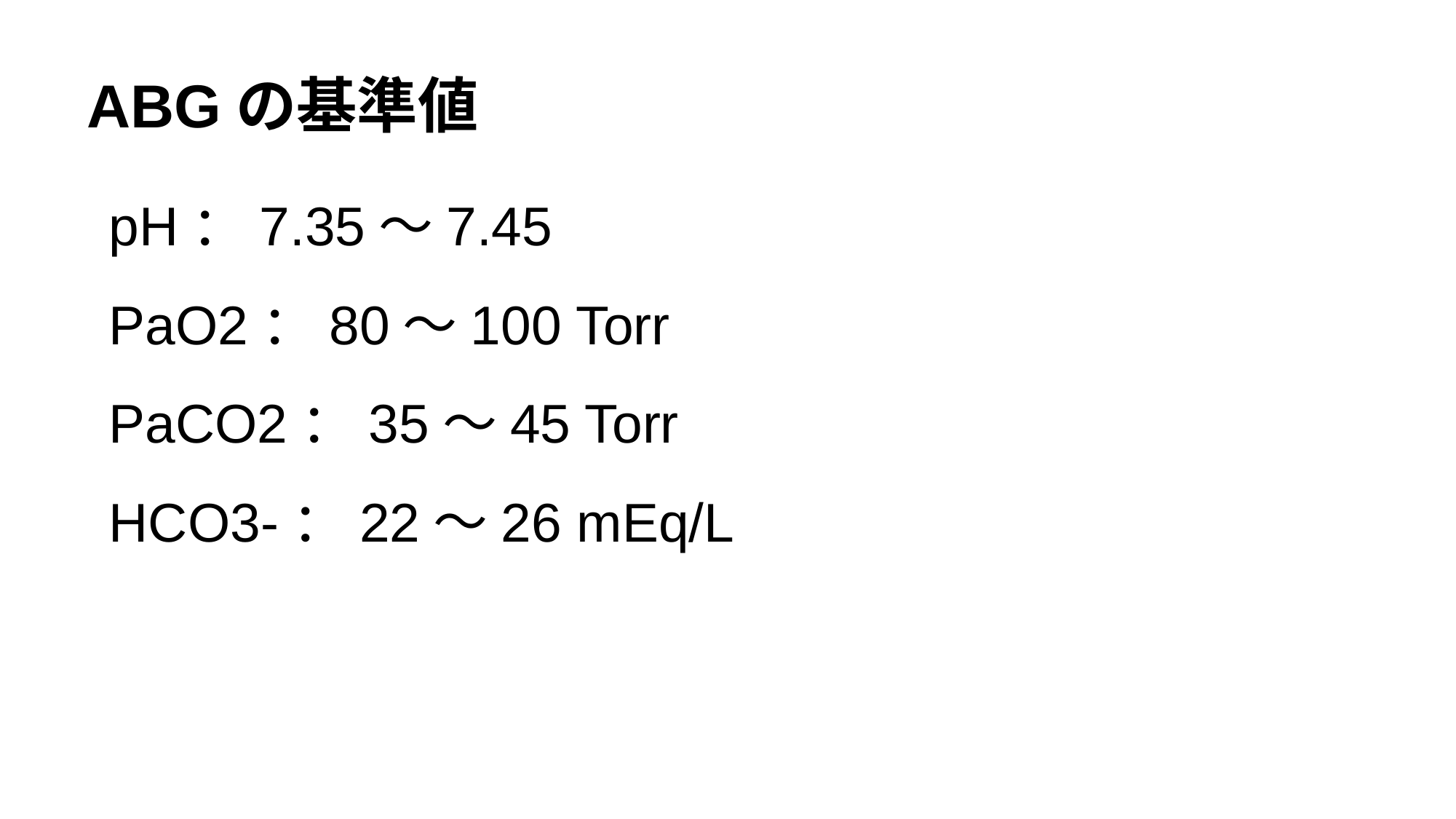

ABGの基準値
pH：7.35〜7.45
PaO2：80〜100 Torr
PaCO2：35〜45 Torr
HCO3-：22〜26 mEq/L